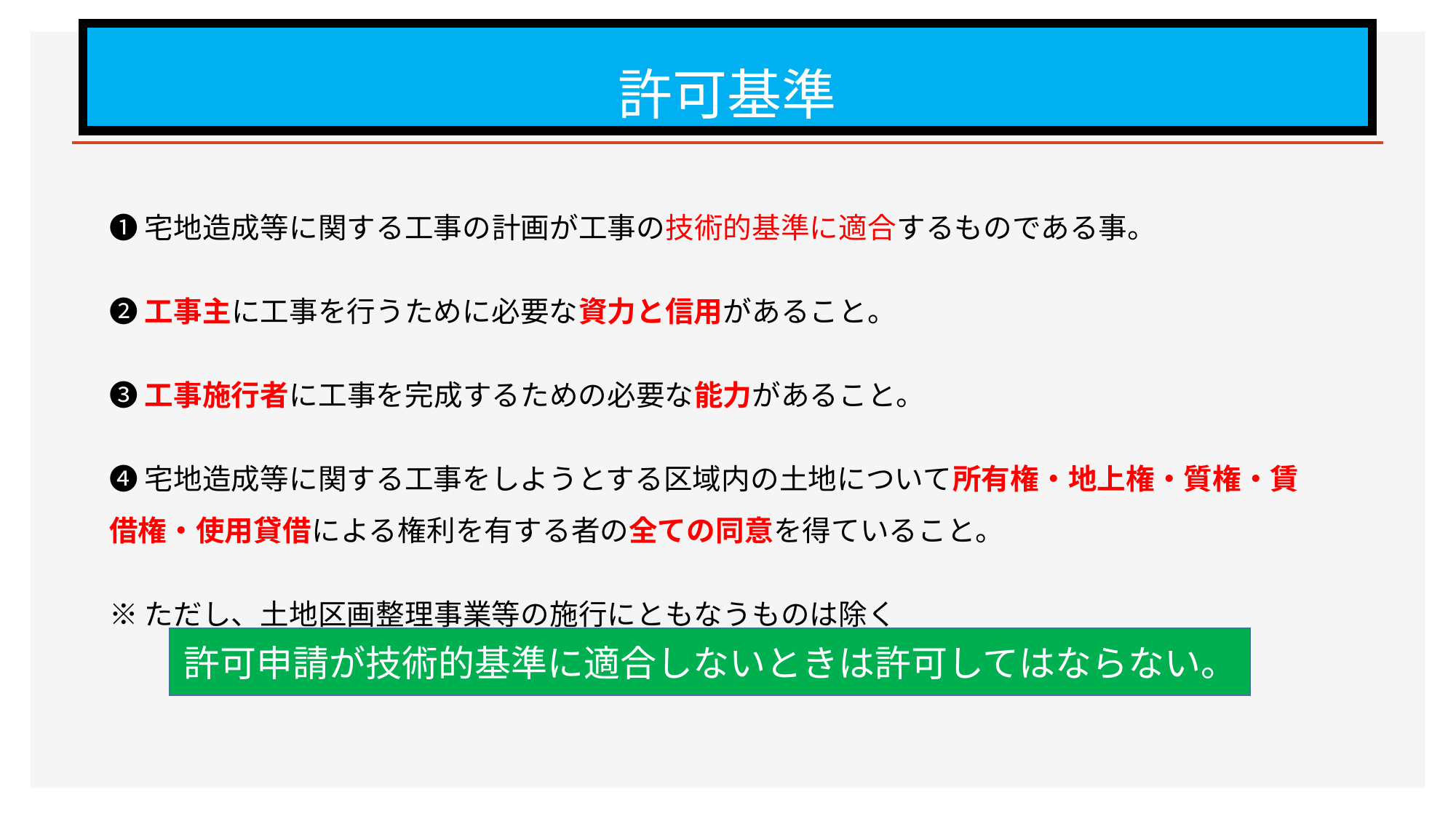

# 許可基準
❶宅地造成等に関する工事の計画が工事の技術的基準に適合するものである事。
❷工事主に工事を行うために必要な資力と信用があること。
❸工事施行者に工事を完成するための必要な能力があること。
❹宅地造成等に関する工事をしようとする区域内の土地について所有権・地上権・質権・賃借権・使用貸借による権利を有する者の全ての同意を得ていること。
※ただし、土地区画整理事業等の施行にともなうものは除く

許可申請が技術的基準に適合しないときは許可してはならない。